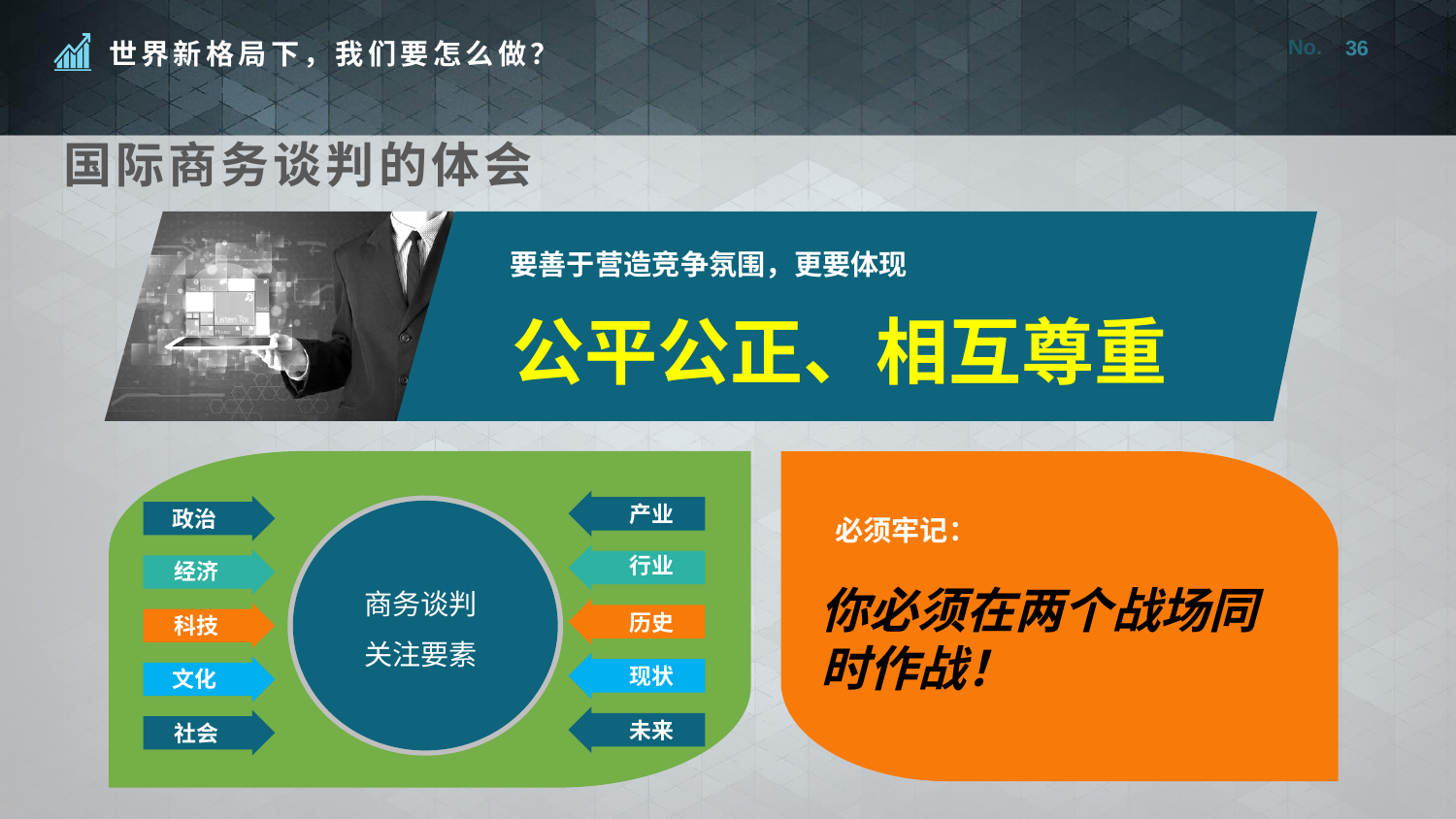

36
国际商务谈判的体会

要善于营造竞争氛围，更要体现

公平公正、相互尊重

产业

政治
必须牢记：

行业
经济
商务谈判
关注要素
你必须在两个战场同时作战！

历史
科技

现状
文化

未来
社会